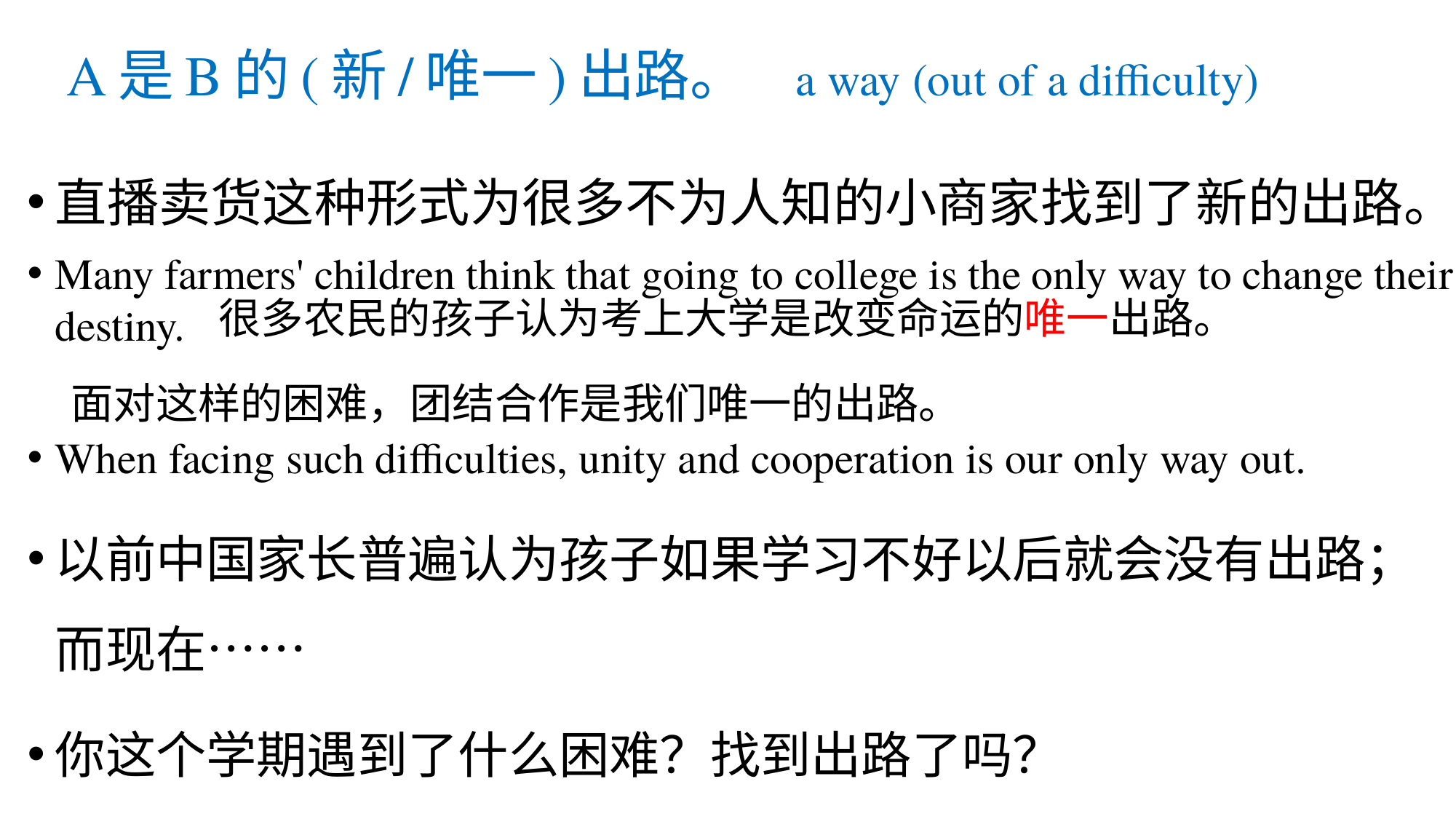

# A是B的(新/唯一)出路。   a way (out of a difficulty)
直播卖货这种形式为很多不为人知的小商家找到了新的出路。
Many farmers' children think that going to college is the only way to change their destiny.

When facing such difficulties, unity and cooperation is our only way out.
以前中国家长普遍认为孩子如果学习不好以后就会没有出路；而现在……
你这个学期遇到了什么困难？找到出路了吗？
很多农民的孩子认为考上大学是改变命运的唯一出路。

面对这样的困难，团结合作是我们唯一的出路。